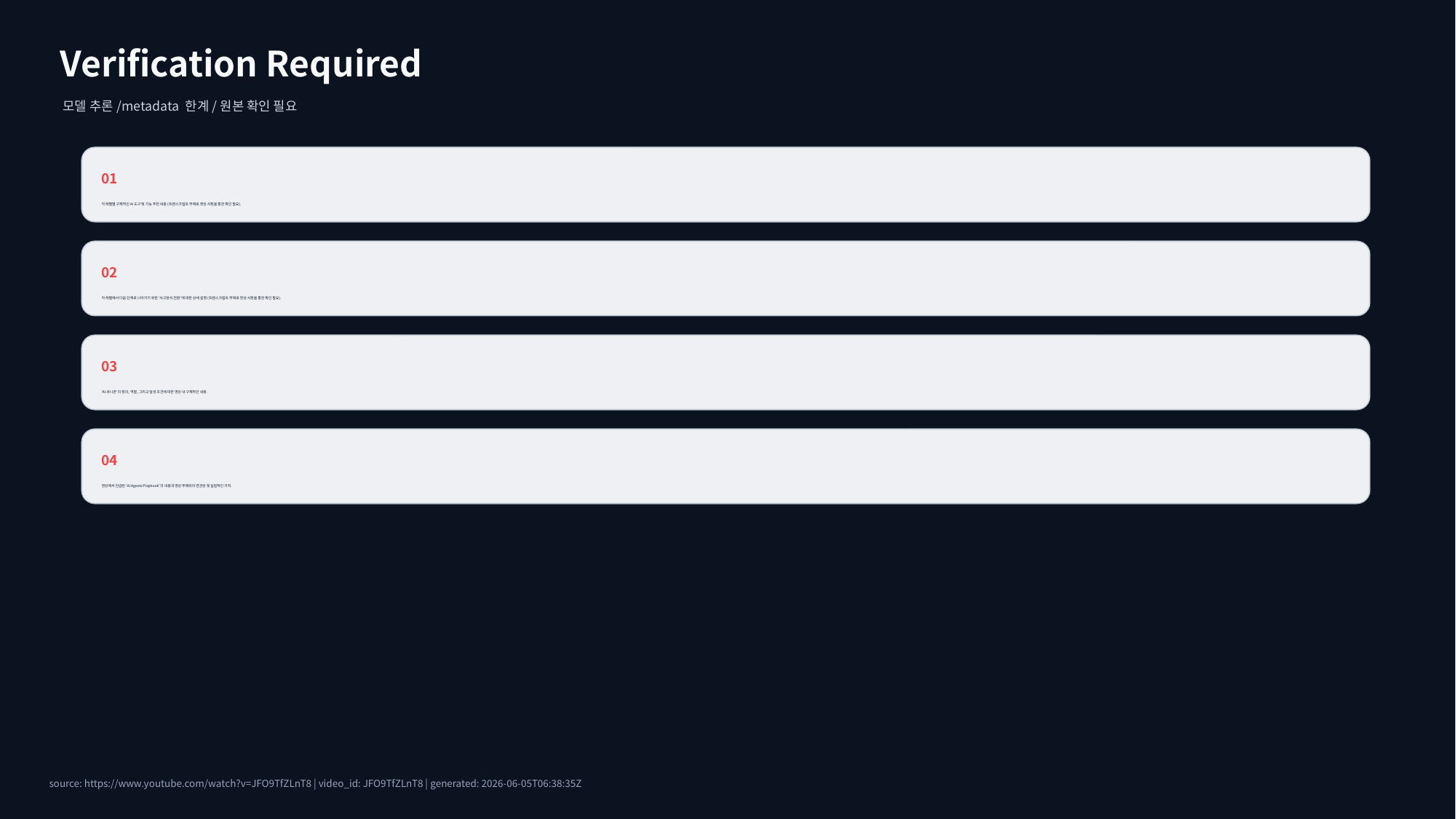

Verification Required
모델 추론/metadata 한계/원본 확인 필요

01
각 레벨별 구체적인 AI 도구 및 기능 추천 내용 (트랜스크립트 부재로 영상 시청을 통한 확인 필요).

02
각 레벨에서 다음 단계로 나아가기 위한 '사고방식 전환'에 대한 상세 설명 (트랜스크립트 부재로 영상 시청을 통한 확인 필요).

03
'AI 유니콘'의 정의, 역할, 그리고 달성 조건에 대한 영상 내 구체적인 내용.

04
영상에서 언급된 'AI Agents Playbook'의 내용과 영상 주제와의 연관성 및 실질적인 가치.
source: https://www.youtube.com/watch?v=JFO9TfZLnT8 | video_id: JFO9TfZLnT8 | generated: 2026-06-05T06:38:35Z